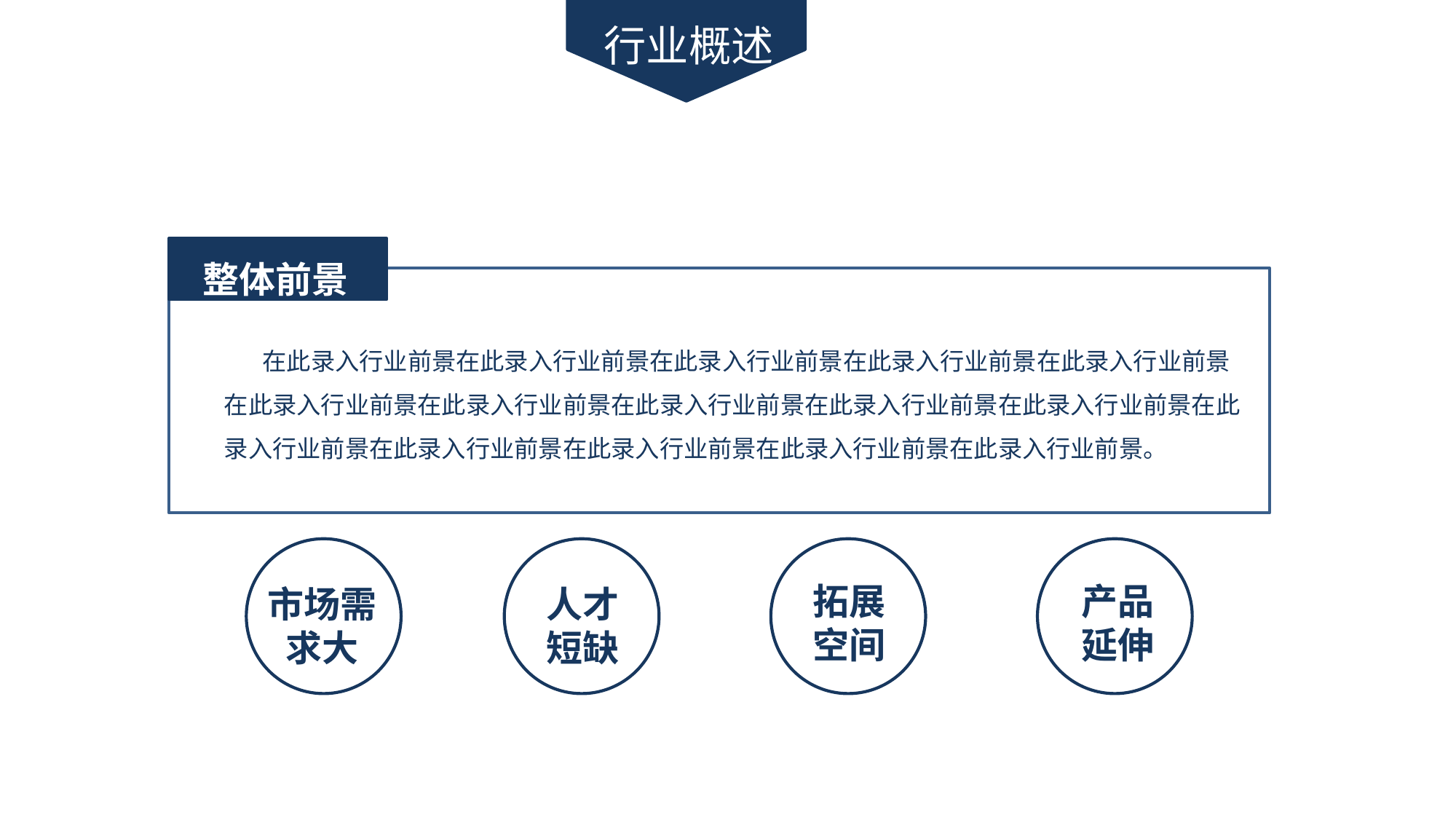

行业概述
整体前景

      在此录入行业前景在此录入行业前景在此录入行业前景在此录入行业前景在此录入行业前景在此录入行业前景在此录入行业前景在此录入行业前景在此录入行业前景在此录入行业前景在此录入行业前景在此录入行业前景在此录入行业前景在此录入行业前景在此录入行业前景。

市场需求大

人才短缺

拓展空间

产品延伸